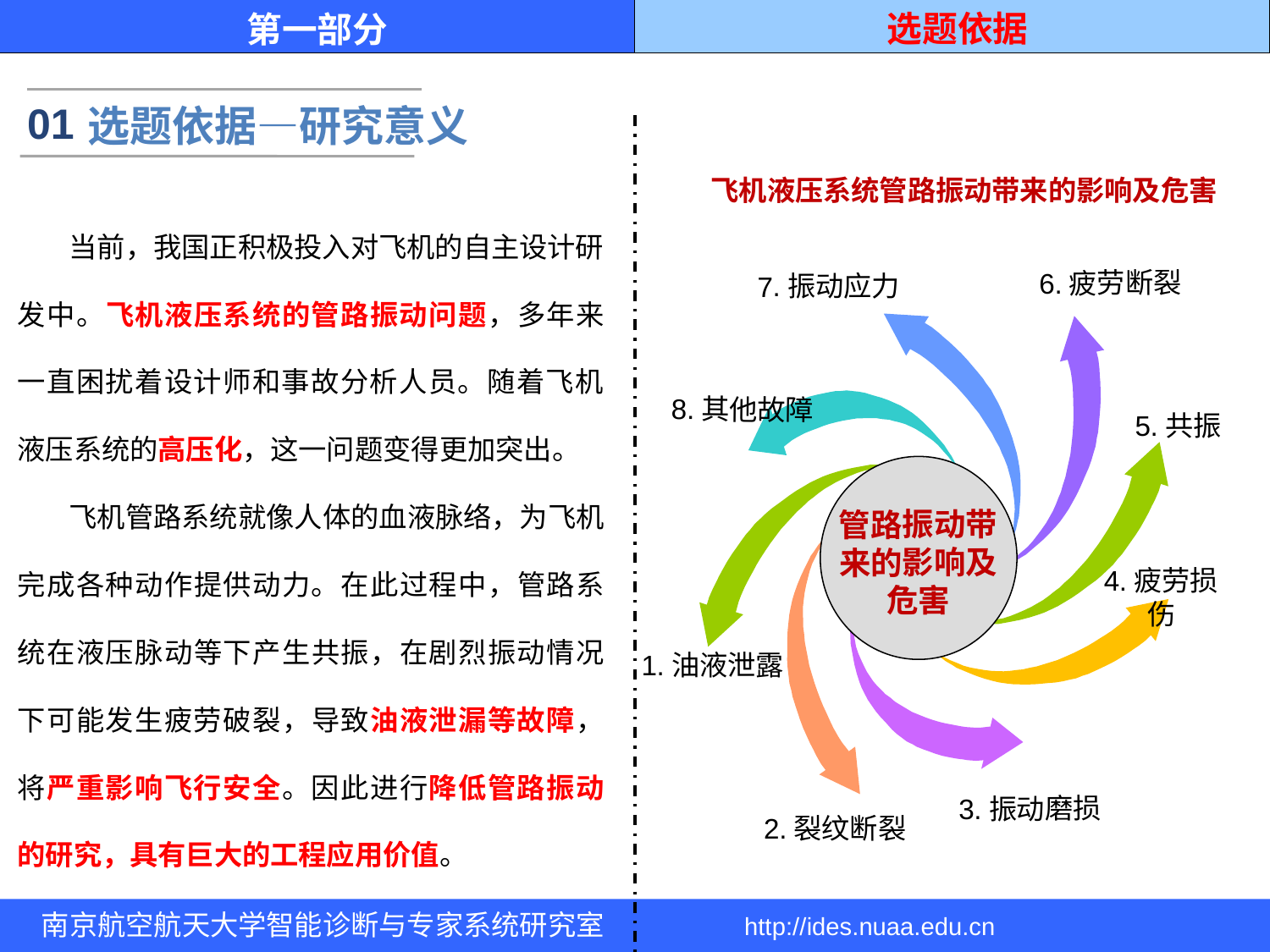

选题依据
第一部分
01
选题依据—研究意义
 飞机液压系统管路振动带来的影响及危害
6.疲劳断裂
7.振动应力

8.其他故障

5.共振

管路振动带来的影响及危害

4.疲劳损伤

1.油液泄露

3.振动磨损
2021/11/6
       当前，我国正积极投入对飞机的自主设计研发中。飞机液压系统的管路振动问题，多年来一直困扰着设计师和事故分析人员。随着飞机液压系统的高压化，这一问题变得更加突出。
       飞机管路系统就像人体的血液脉络，为飞机完成各种动作提供动力。在此过程中，管路系统在液压脉动等下产生共振，在剧烈振动情况下可能发生疲劳破裂，导致油液泄漏等故障，将严重影响飞行安全。因此进行降低管路振动的研究，具有巨大的工程应用价值。
2.裂纹断裂
南京航空航天大学智能诊断与专家系统研究室                 http://ides.nuaa.edu.cn